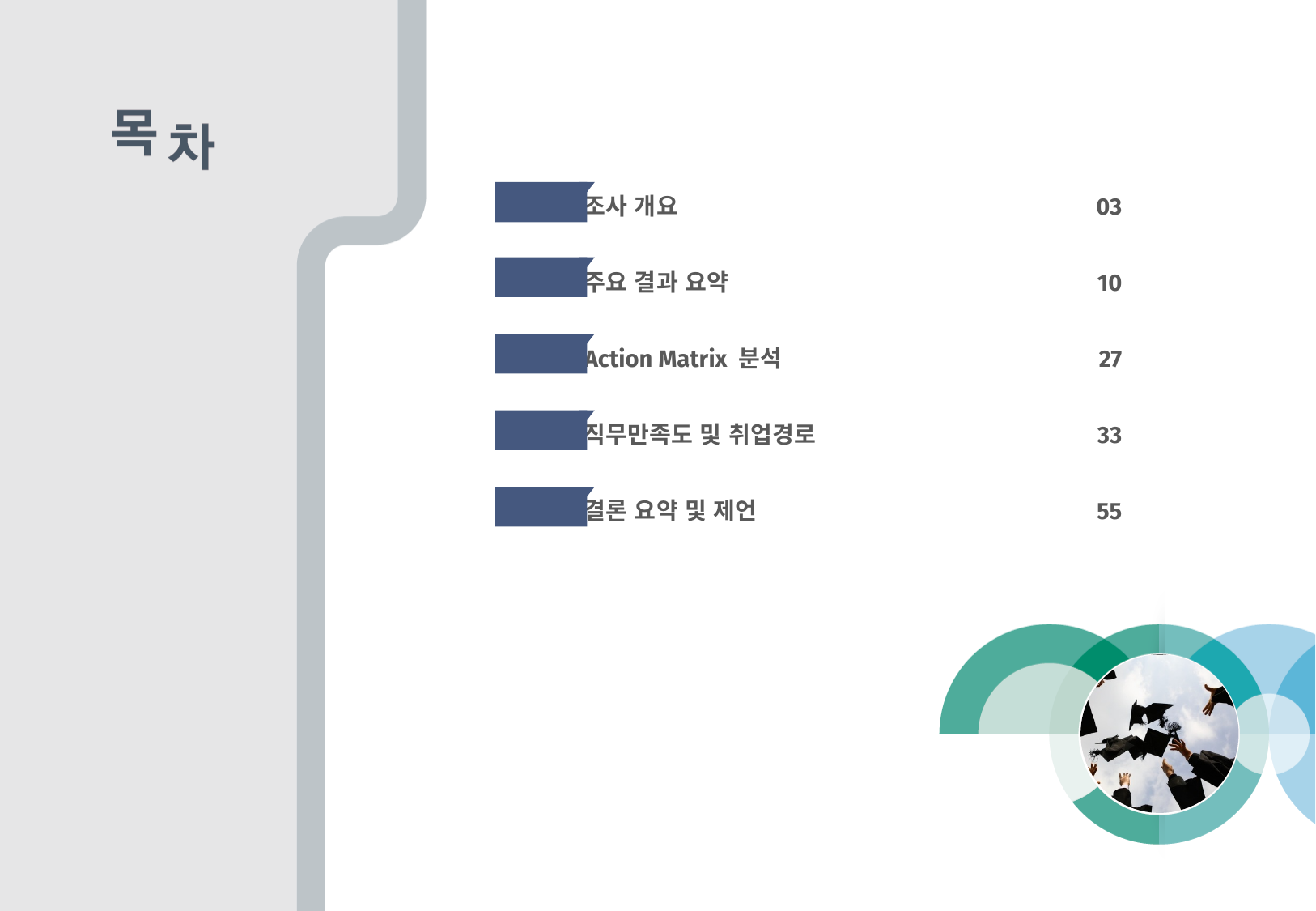

03
10
27
33
55
조사 개요
주요 결과 요약
Action Matrix 분석
직무만족도 및 취업경로
결론 요약 및 제언
Part A

Part B

Part C

Part D

Part E